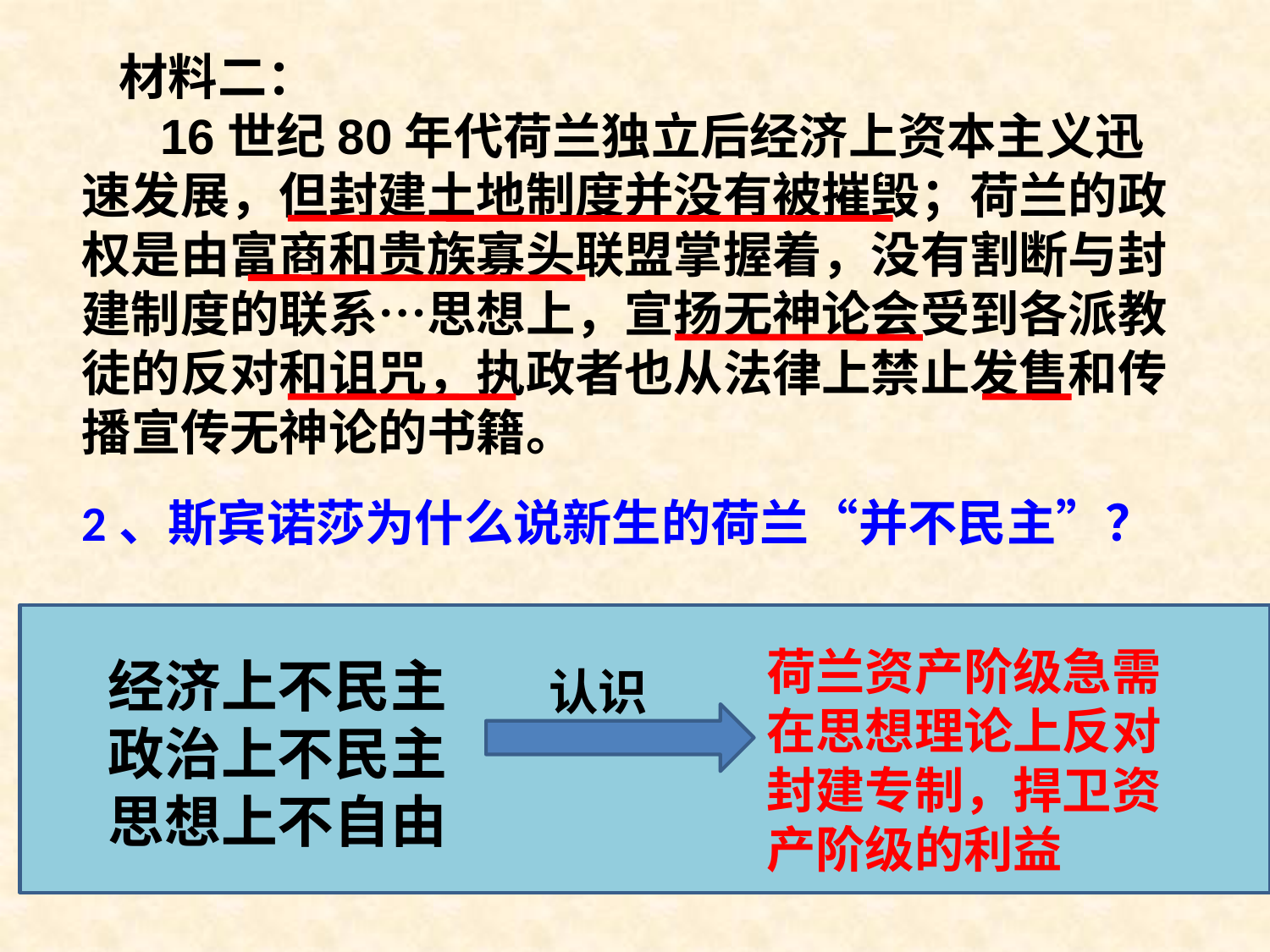

材料二：
   16世纪80年代荷兰独立后经济上资本主义迅速发展，但封建土地制度并没有被摧毁；荷兰的政权是由富商和贵族寡头联盟掌握着，没有割断与封建制度的联系…思想上，宣扬无神论会受到各派教徒的反对和诅咒，执政者也从法律上禁止发售和传播宣传无神论的书籍。
2、斯宾诺莎为什么说新生的荷兰“并不民主”？

荷兰资产阶级急需
在思想理论上反对
封建专制，捍卫资
产阶级的利益
经济上不民主
政治上不民主
思想上不自由
认识